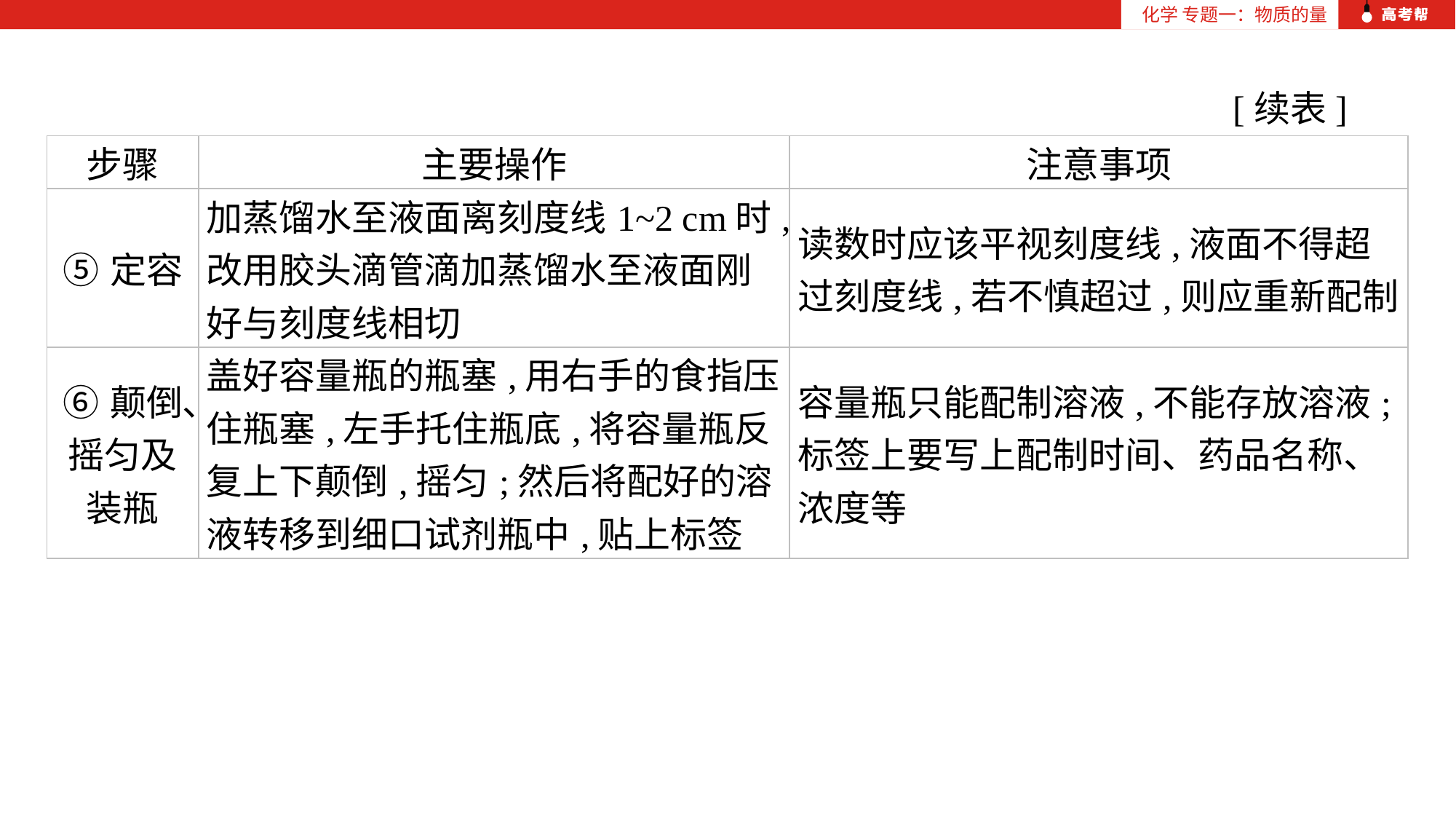

化学 专题一：物质的量
[续表]
| 步骤 | 主要操作 | 注意事项 |
| --- | --- | --- |
| ⑤定容 | 加蒸馏水至液面离刻度线1~2 cm时,改用胶头滴管滴加蒸馏水至液面刚好与刻度线相切 | 读数时应该平视刻度线,液面不得超过刻度线,若不慎超过,则应重新配制 |
| ⑥颠倒、 摇匀及 装瓶 | 盖好容量瓶的瓶塞,用右手的食指压住瓶塞,左手托住瓶底,将容量瓶反复上下颠倒,摇匀;然后将配好的溶液转移到细口试剂瓶中,贴上标签 | 容量瓶只能配制溶液,不能存放溶液;标签上要写上配制时间、药品名称、浓度等 |